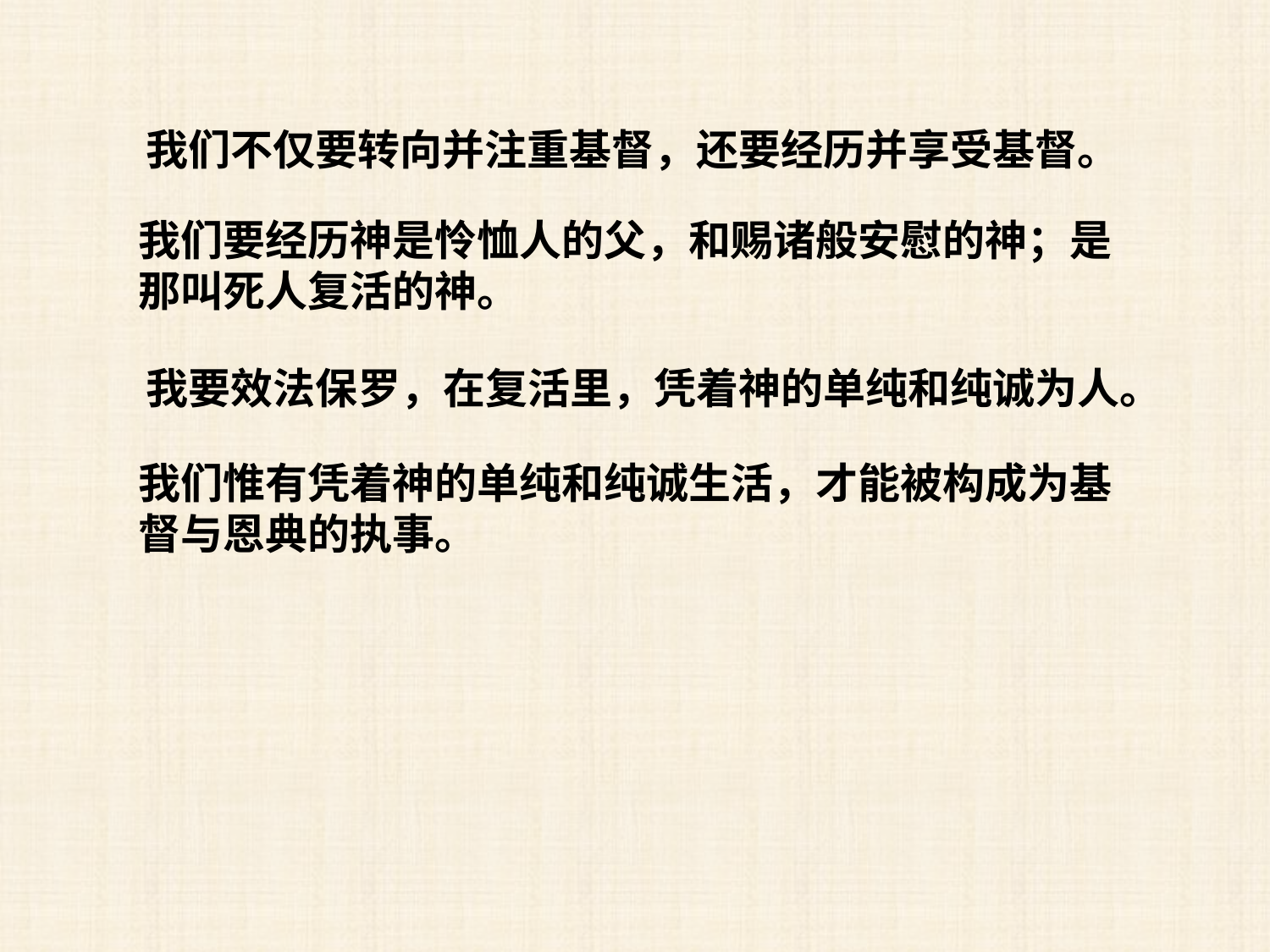

我们不仅要转向并注重基督，还要经历并享受基督。
我们要经历神是怜恤人的父，和赐诸般安慰的神；是那叫死人复活的神。
我要效法保罗，在复活里，凭着神的单纯和纯诚为人。
我们惟有凭着神的单纯和纯诚生活，才能被构成为基督与恩典的执事。